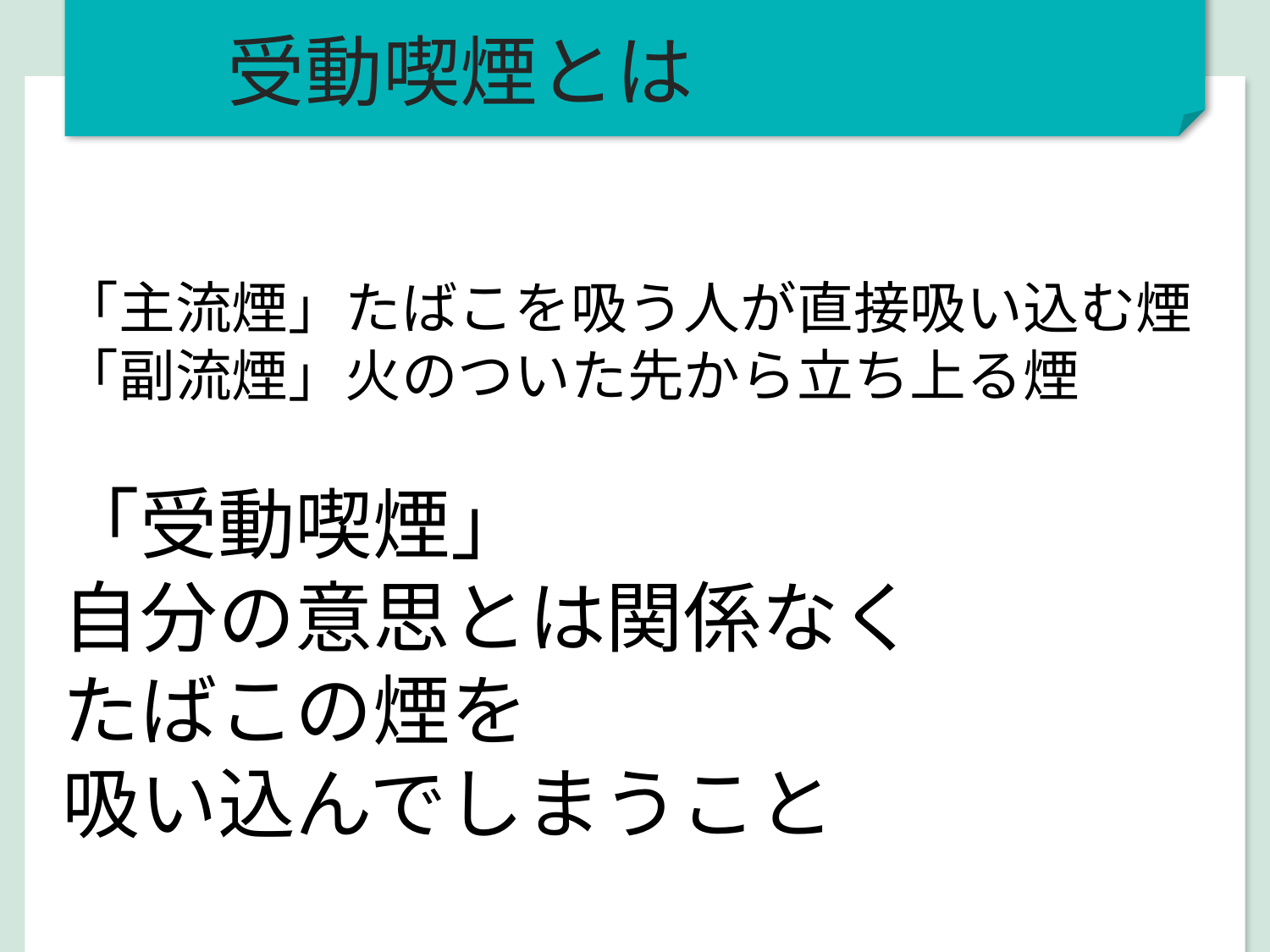

受動喫煙とは
「主流煙」たばこを吸う人が直接吸い込む煙
「副流煙」火のついた先から立ち上る煙

「受動喫煙」
自分の意思とは関係なく
たばこの煙を
吸い込んでしまうこと